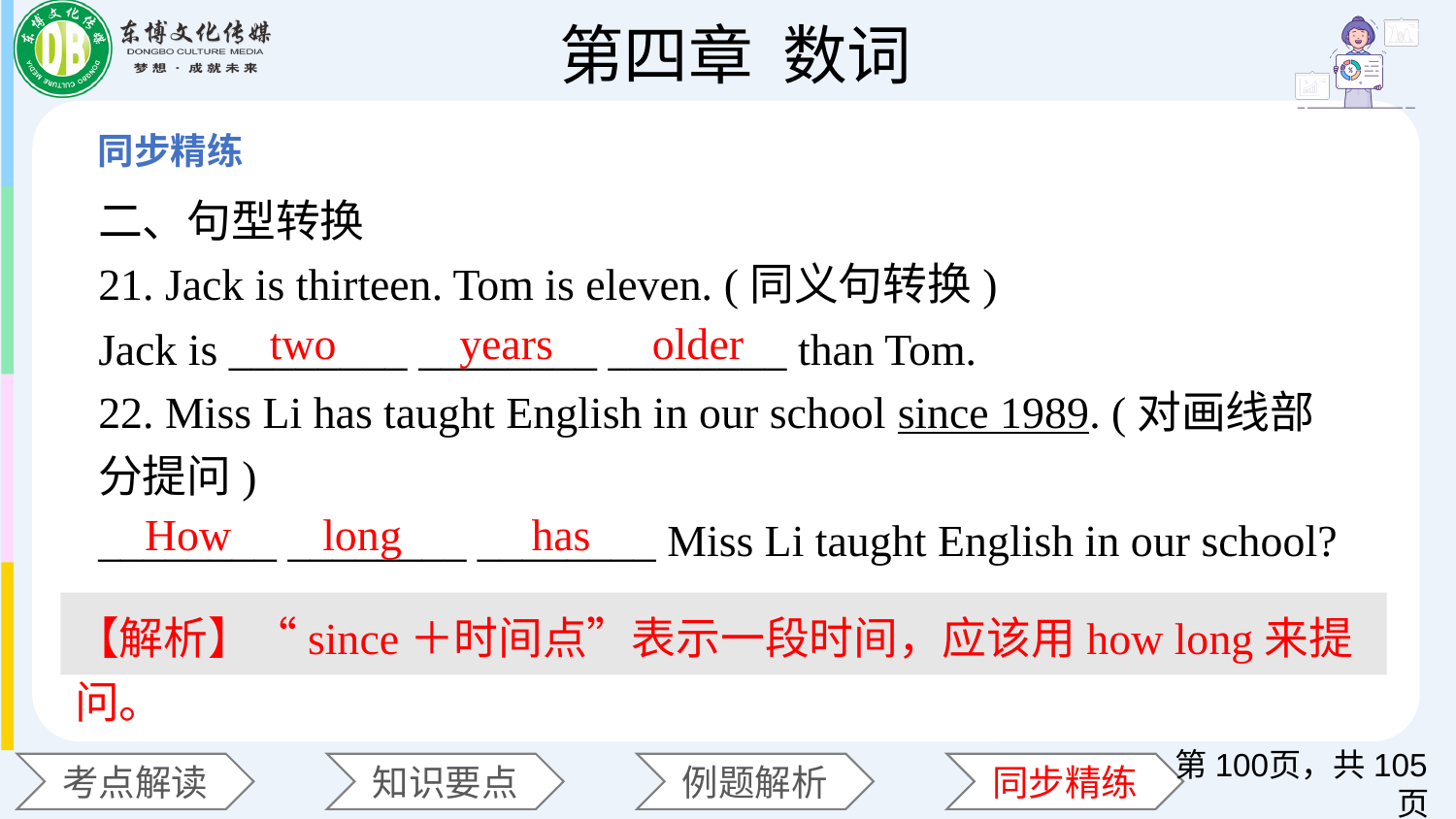

二、句型转换
21. Jack is thirteen. Tom is eleven. (同义句转换)
Jack is ________ ________ ________ than Tom.
22. Miss Li has taught English in our school since 1989. (对画线部分提问)
________ ________ ________ Miss Li taught English in our school?

two
years
older
How
long
has
【解析】“since＋时间点”表示一段时间，应该用how long来提问。
第100页，共105页